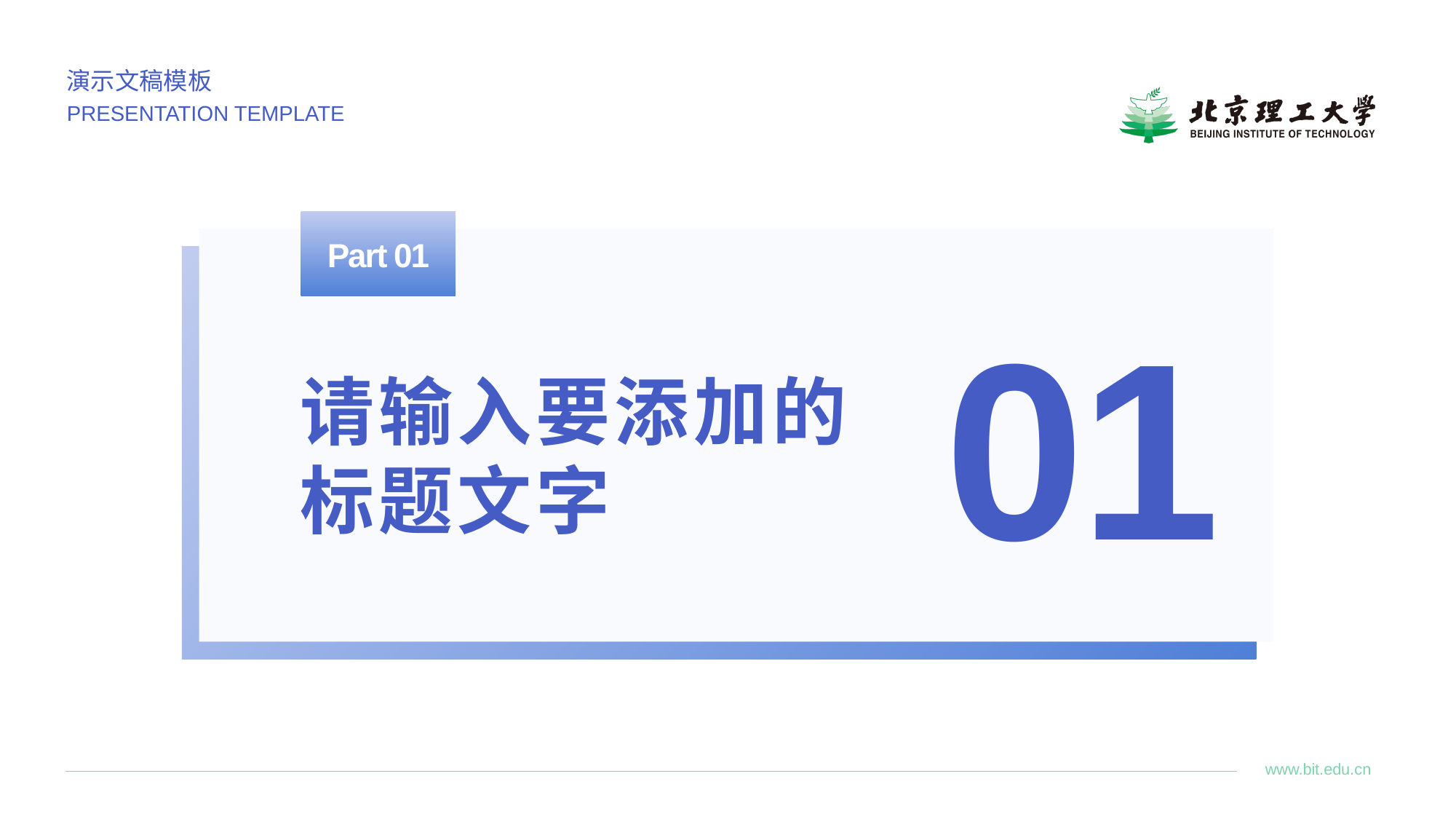

演示文稿模板
PRESENTATION TEMPLATE

Part 01

01
请输入要添加的标题文字
www.bit.edu.cn